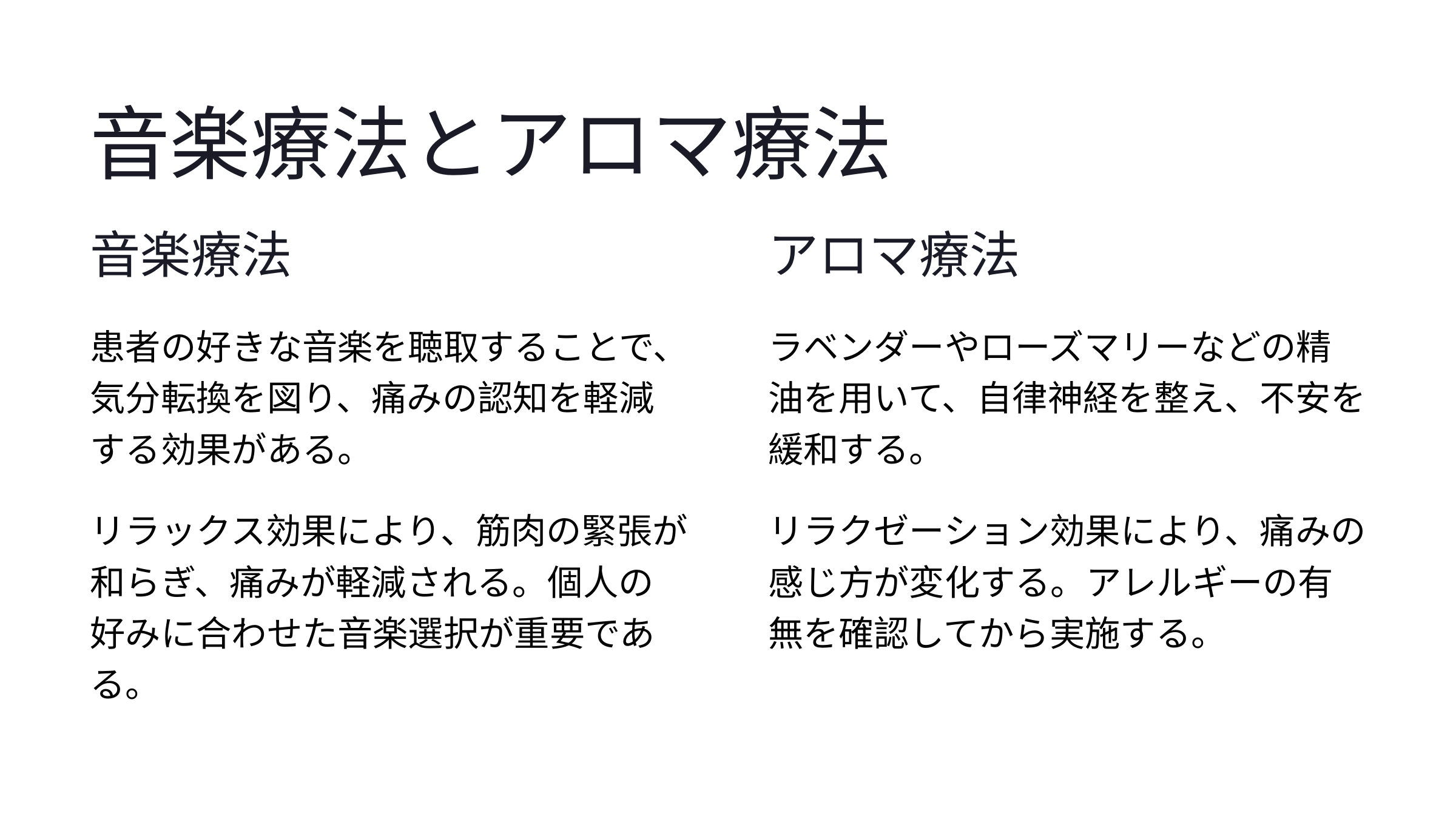

音楽療法とアロマ療法
音楽療法
アロマ療法
患者の好きな音楽を聴取することで、気分転換を図り、痛みの認知を軽減する効果がある。
ラベンダーやローズマリーなどの精油を用いて、自律神経を整え、不安を緩和する。
リラックス効果により、筋肉の緊張が和らぎ、痛みが軽減される。個人の好みに合わせた音楽選択が重要である。
リラクゼーション効果により、痛みの感じ方が変化する。アレルギーの有無を確認してから実施する。